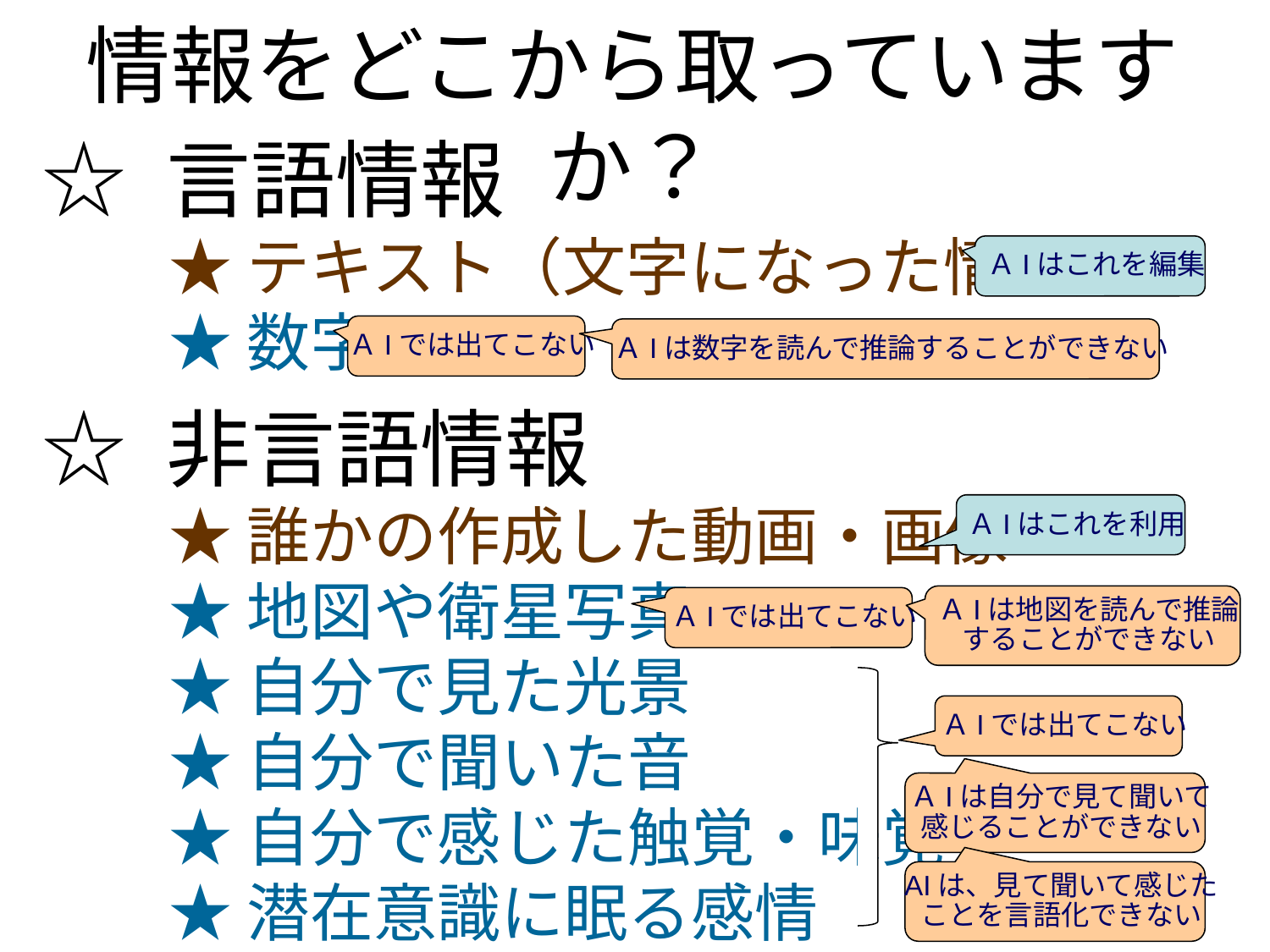

情報をどこから取っていますか？
☆ 言語情報
　　★ テキスト（文字になった情報）
　　★ 数字
☆ 非言語情報
　　★ 誰かの作成した動画・画像
　　★ 地図や衛星写真
　　★ 自分で見た光景
　　★ 自分で聞いた音
　　★ 自分で感じた触覚・味覚
　　★ 潜在意識に眠る感情
ＡIはこれを編集
ＡIでは出てこない
ＡIは数字を読んで推論することができない
ＡIはこれを利用
ＡIは地図を読んで推論
することができない
ＡIでは出てこない

ＡIでは出てこない
ＡIは自分で見て聞いて
感じることができない
AIは、見て聞いて感じた
ことを言語化できない